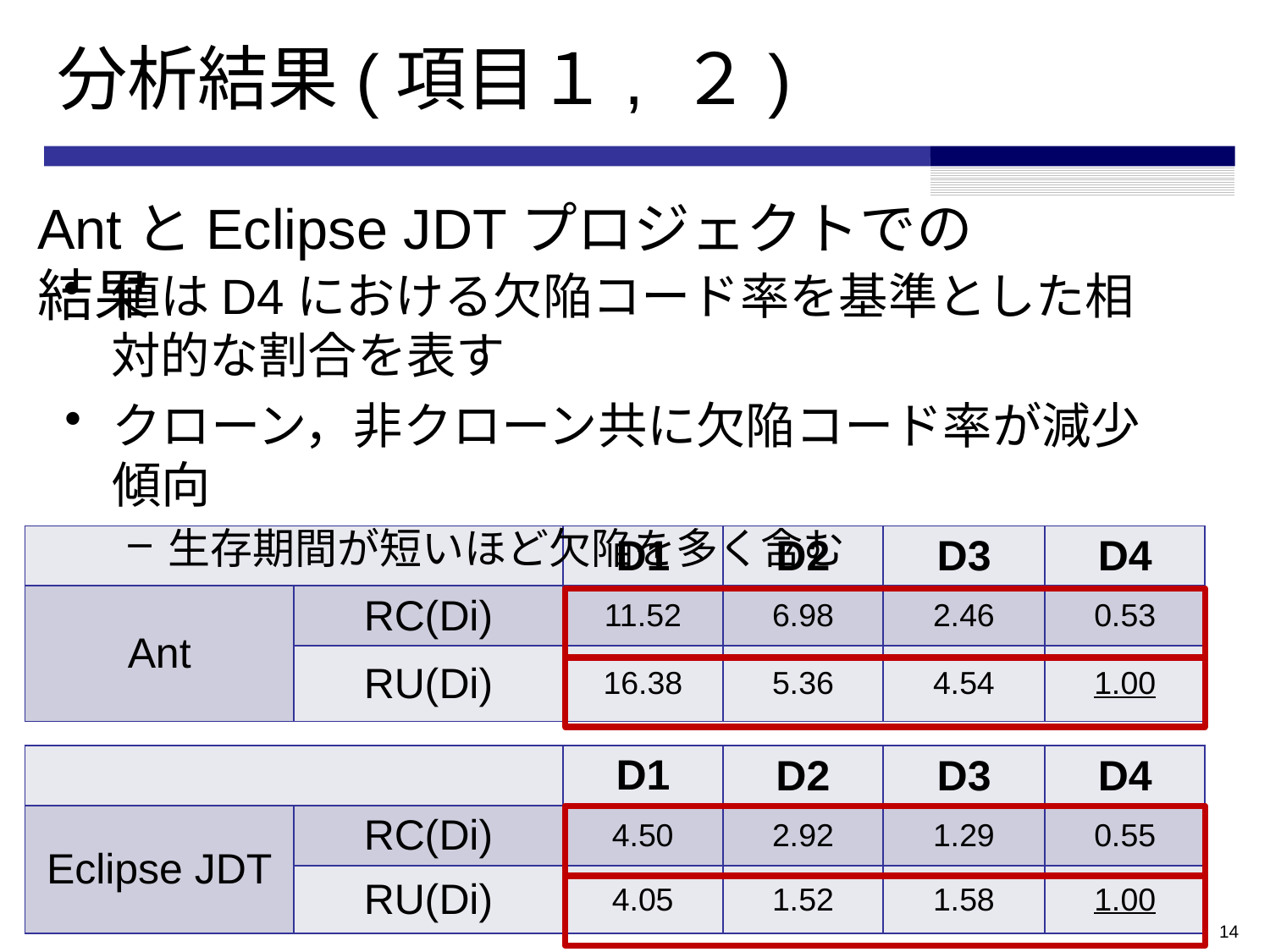

# 分析結果(項目１, ２)
AntとEclipse JDTプロジェクトでの結果
値はD4における欠陥コード率を基準とした相対的な割合を表す
クローン，非クローン共に欠陥コード率が減少傾向
生存期間が短いほど欠陥を多く含む
|  |  | D1 | D2 | D3 | D4 |
| --- | --- | --- | --- | --- | --- |
| Ant | RC(Di) | 11.52 | 6.98 | 2.46 | 0.53 |
|  | RU(Di) | 16.38 | 5.36 | 4.54 | 1.00 |

|  |  | D1 | D2 | D3 | D4 |
| --- | --- | --- | --- | --- | --- |
| Eclipse JDT | RC(Di) | 4.50 | 2.92 | 1.29 | 0.55 |
|  | RU(Di) | 4.05 | 1.52 | 1.58 | 1.00 |

14